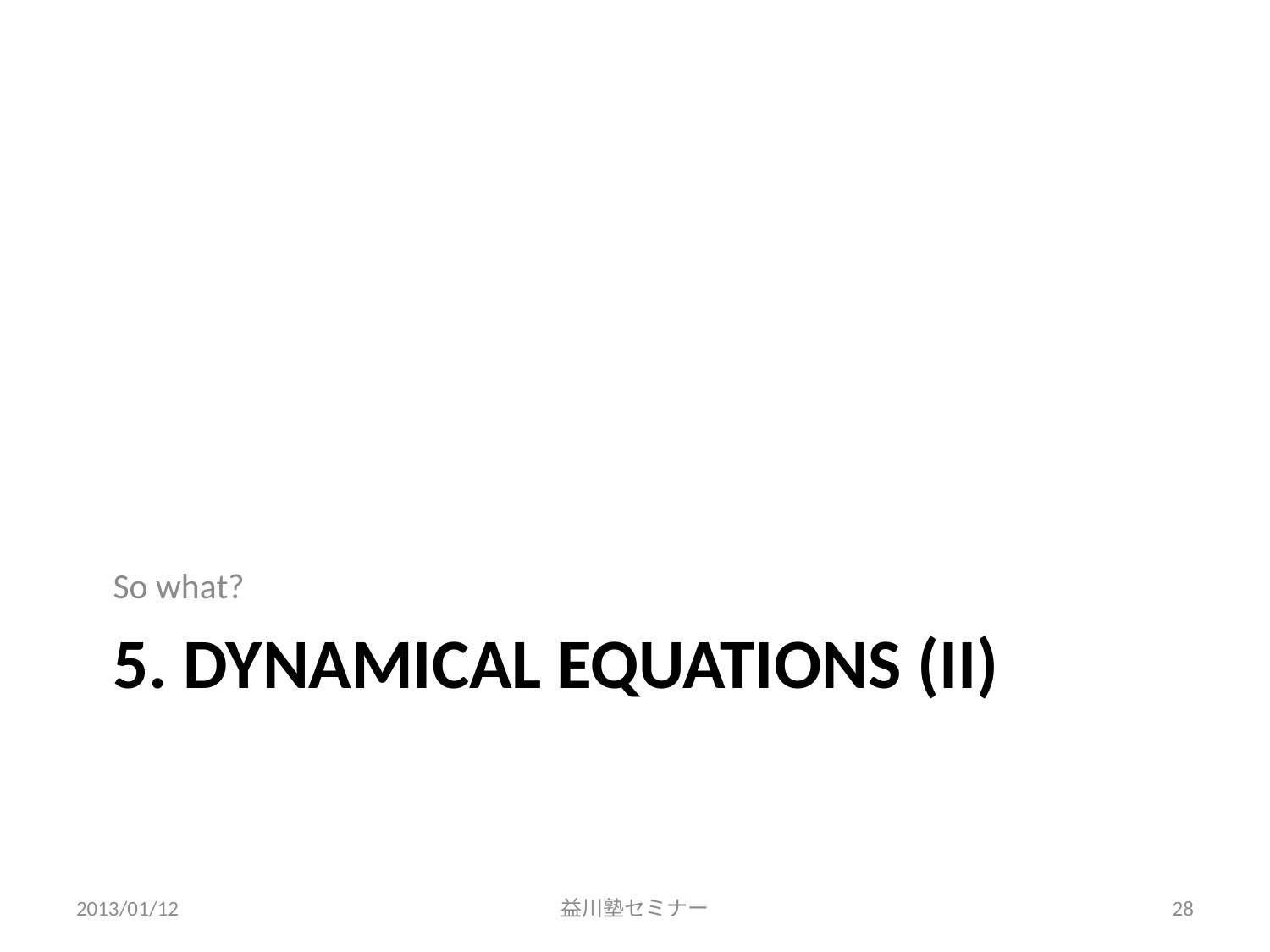

So what?
# 5. Dynamical equations (II)
2013/01/12
益川塾セミナー
28